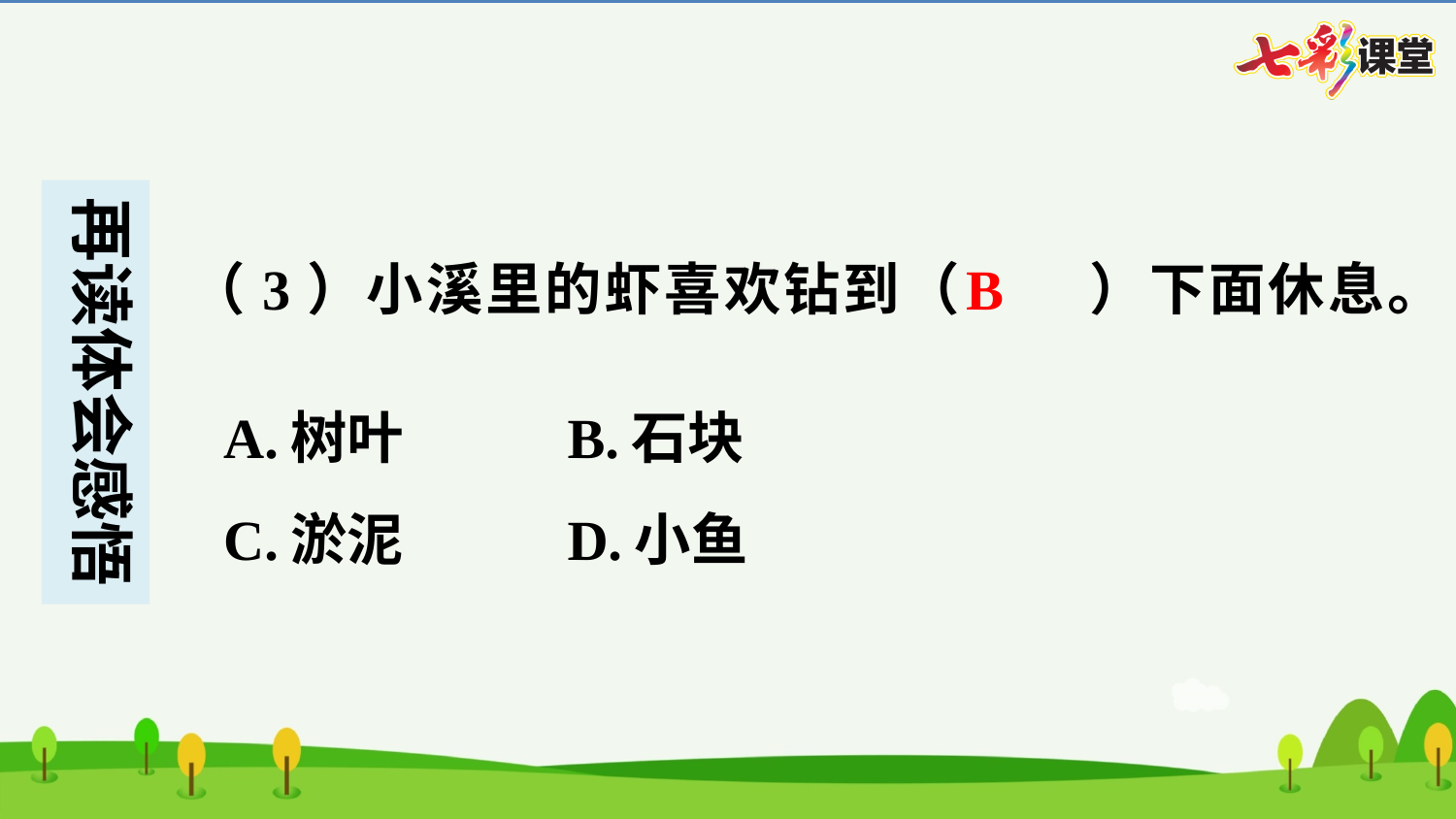

B
（3）小溪里的虾喜欢钻到（　B）下面休息。
| A.树叶 | B.石块 |
| --- | --- |
| C.淤泥 | D.小鱼 |